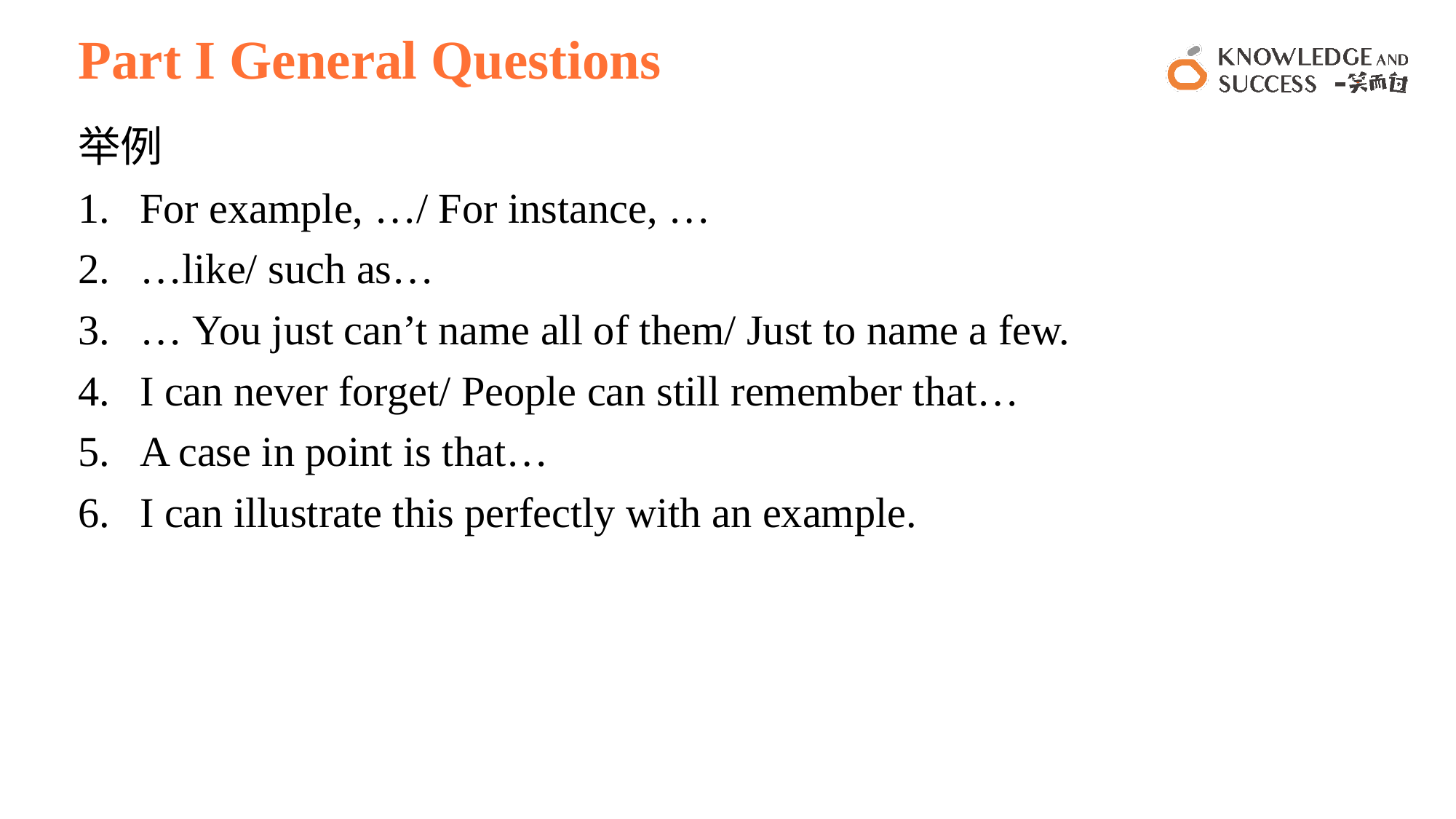

# Part I General Questions
举例
For example, …/ For instance, …
…like/ such as…
… You just can’t name all of them/ Just to name a few.
I can never forget/ People can still remember that…
A case in point is that…
I can illustrate this perfectly with an example.